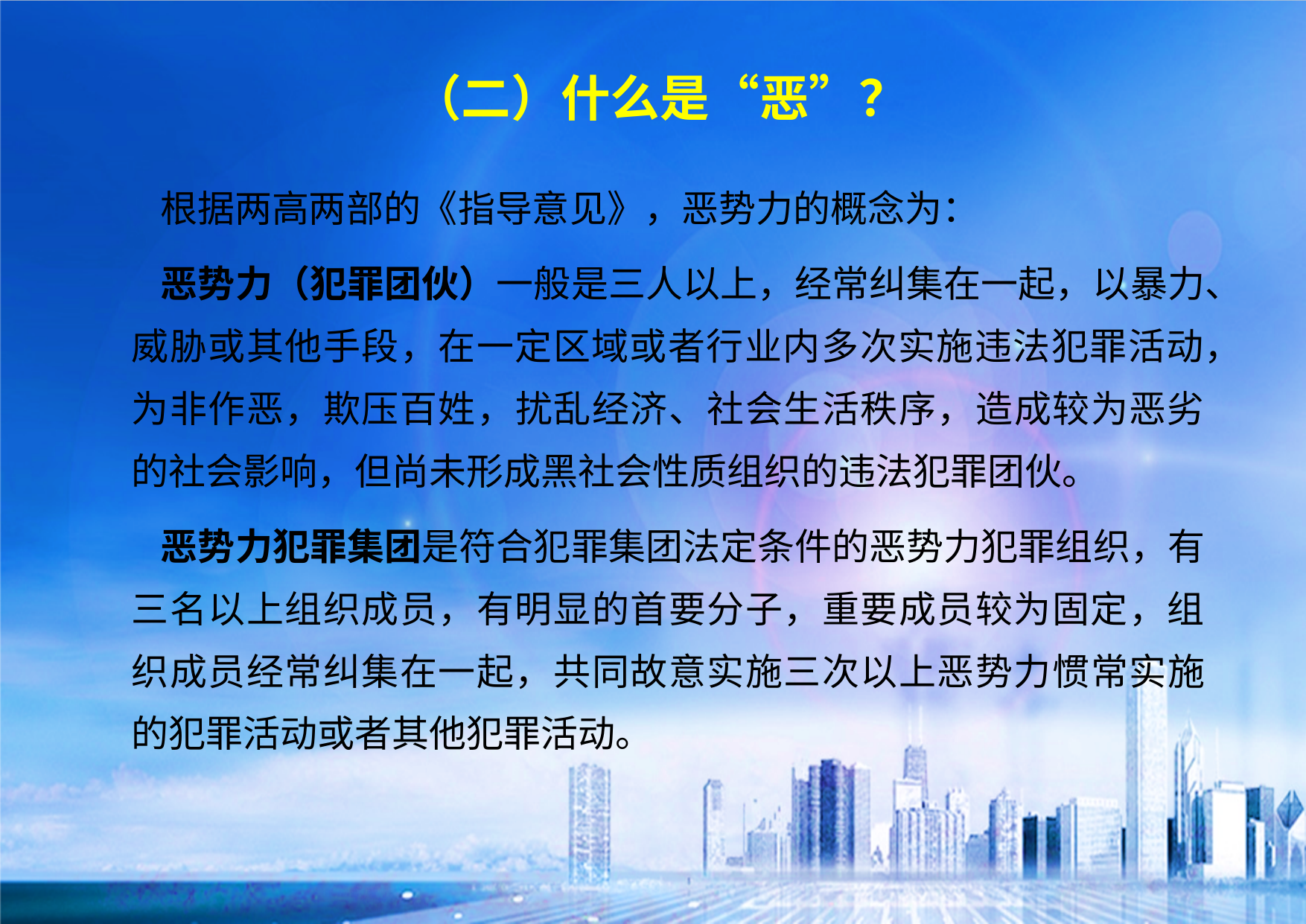

# （二）什么是“恶”？
      根据两高两部的《指导意见》，恶势力的概念为：
      恶势力（犯罪团伙）一般是三人以上，经常纠集在一起，以暴力、威胁或其他手段，在一定区域或者行业内多次实施违法犯罪活动，为非作恶，欺压百姓，扰乱经济、社会生活秩序，造成较为恶劣的社会影响，但尚未形成黑社会性质组织的违法犯罪团伙。
      恶势力犯罪集团是符合犯罪集团法定条件的恶势力犯罪组织，有三名以上组织成员，有明显的首要分子，重要成员较为固定，组织成员经常纠集在一起，共同故意实施三次以上恶势力惯常实施的犯罪活动或者其他犯罪活动。